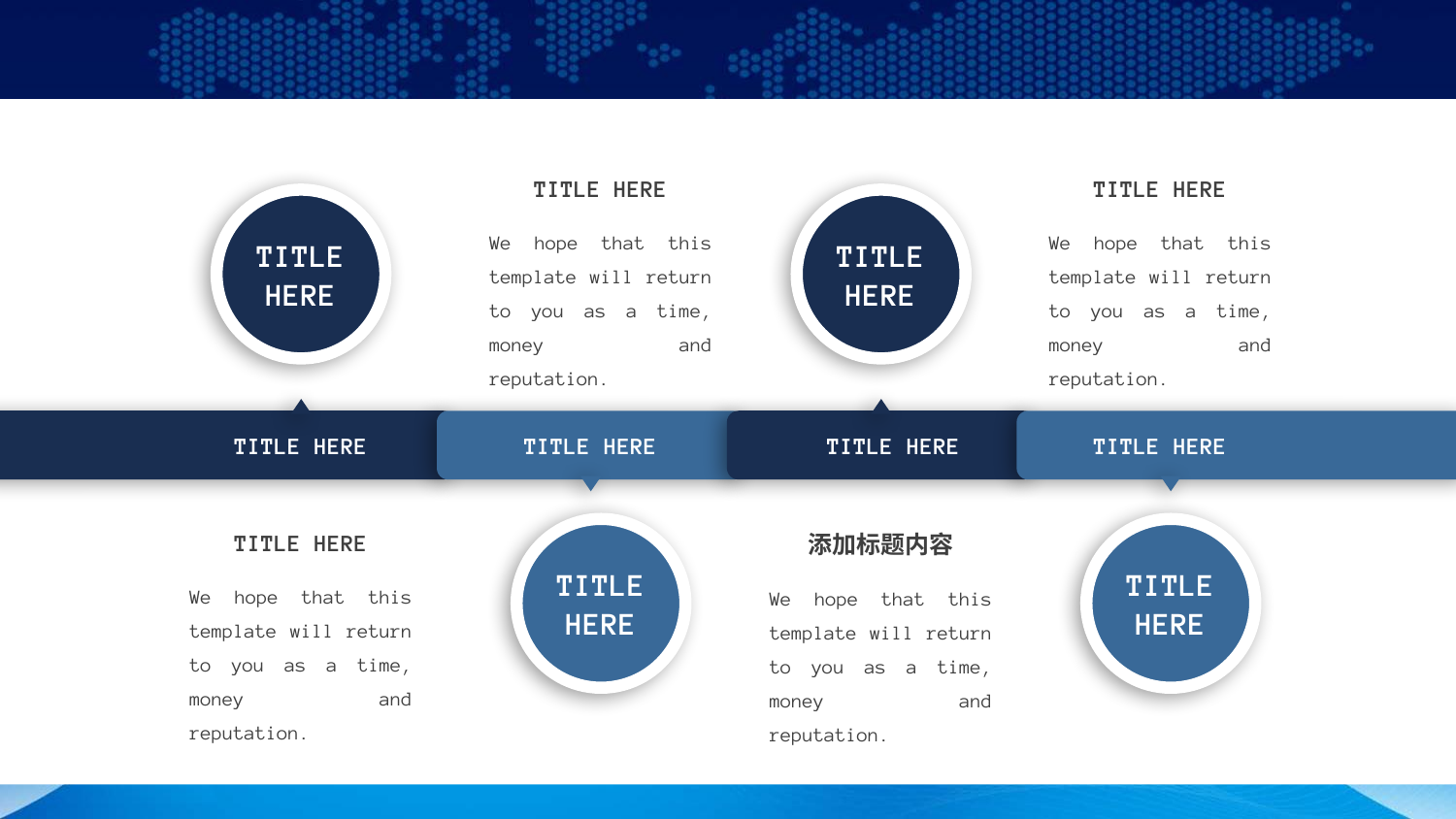

#

TITLE HERE
TITLE HERE

We hope that this template will return to you as a time, money and reputation.
We hope that this template will return to you as a time, money and reputation.
TITLE HERE
TITLE HERE

TITLE HERE
TITLE HERE
TITLE HERE
TITLE HERE

TITLE HERE
添加标题内容
TITLE HERE
TITLE HERE
We hope that this template will return to you as a time, money and reputation.
We hope that this template will return to you as a time, money and reputation.